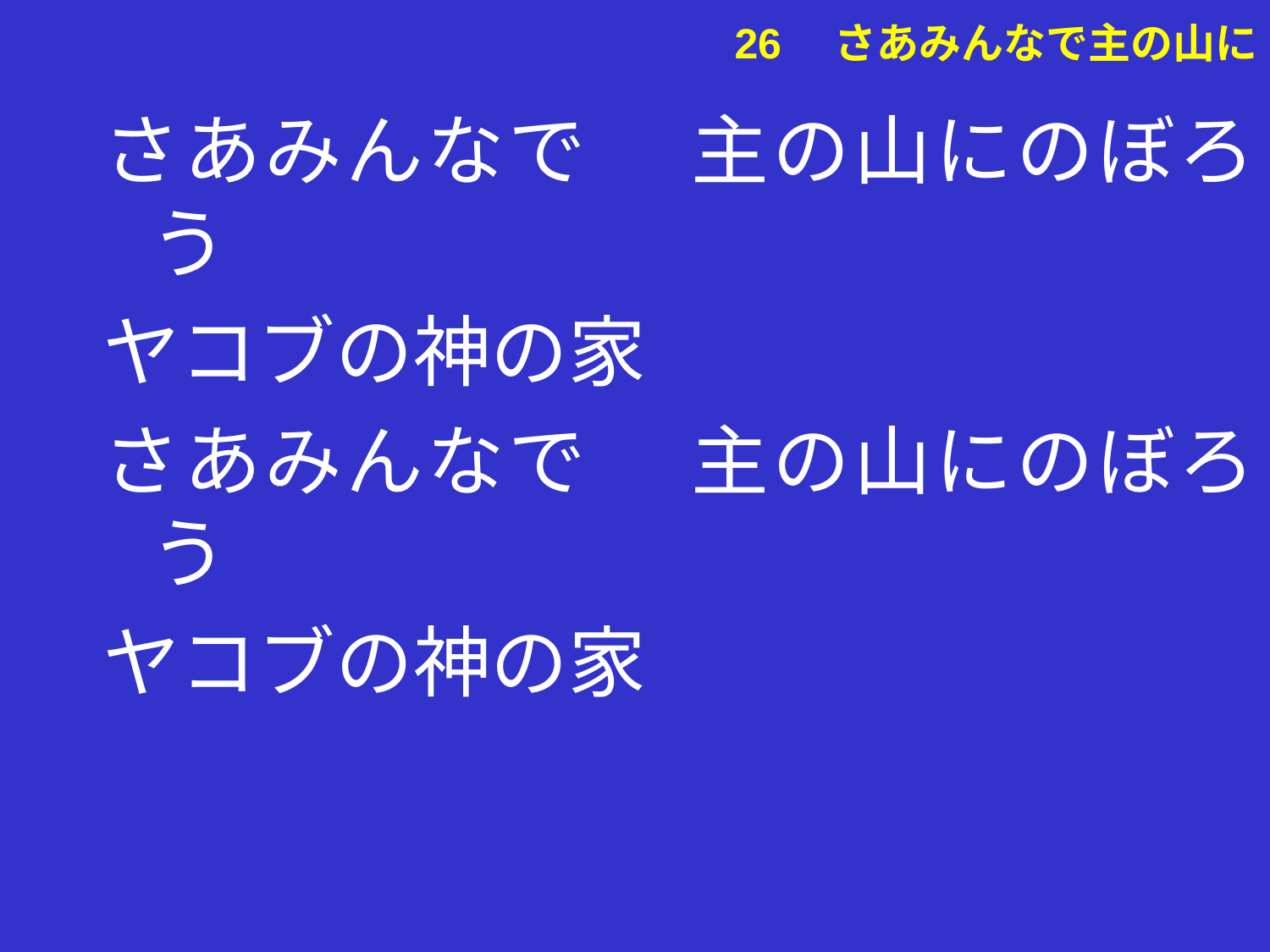

さあみんなで 　主の山にのぼろう
ヤコブの神の家
さあみんなで 　主の山にのぼろう
ヤコブの神の家

# 26　さあみんなで主の山に